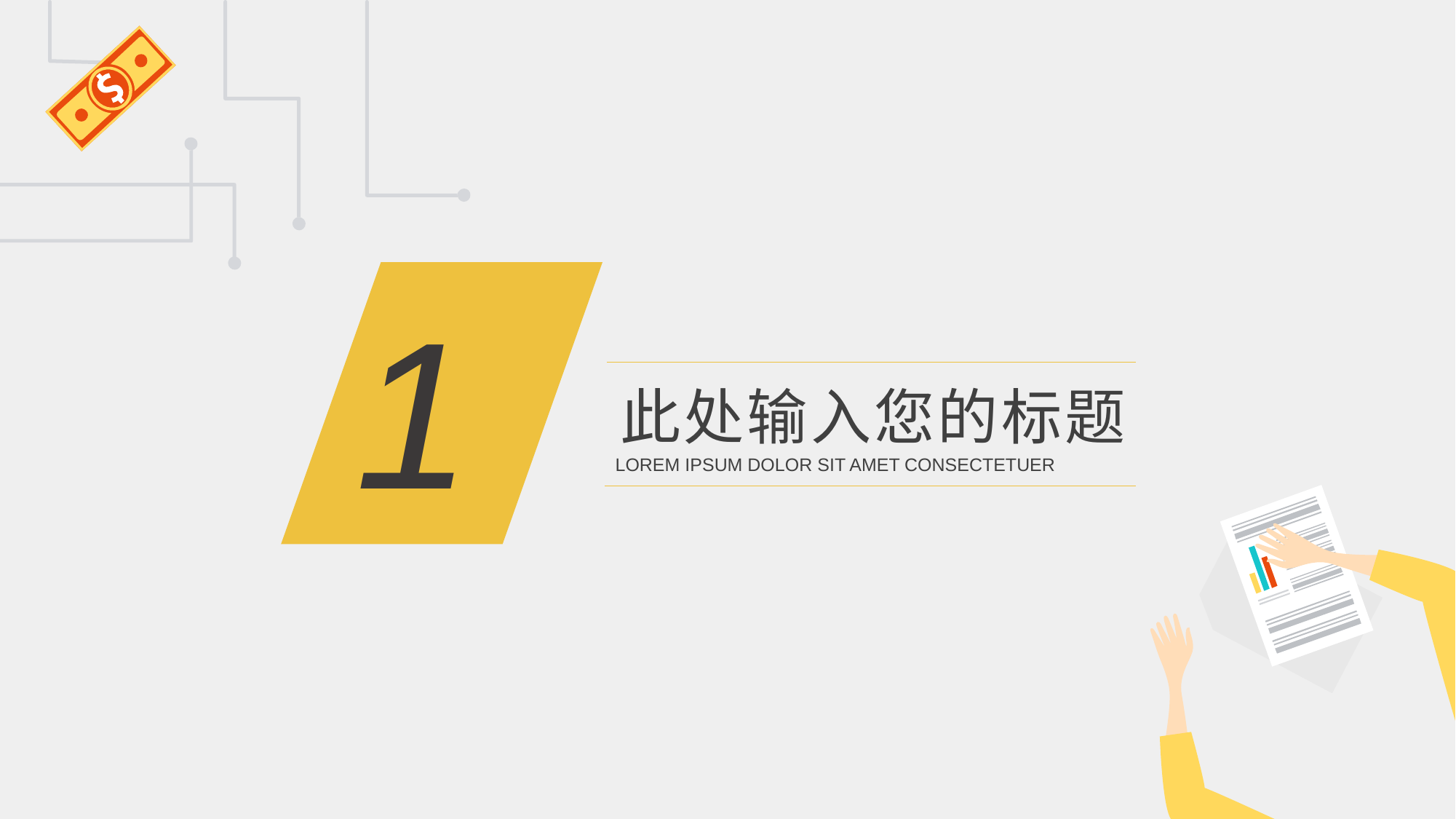

1
此处输入您的标题
LOREM IPSUM DOLOR SIT AMET CONSECTETUER